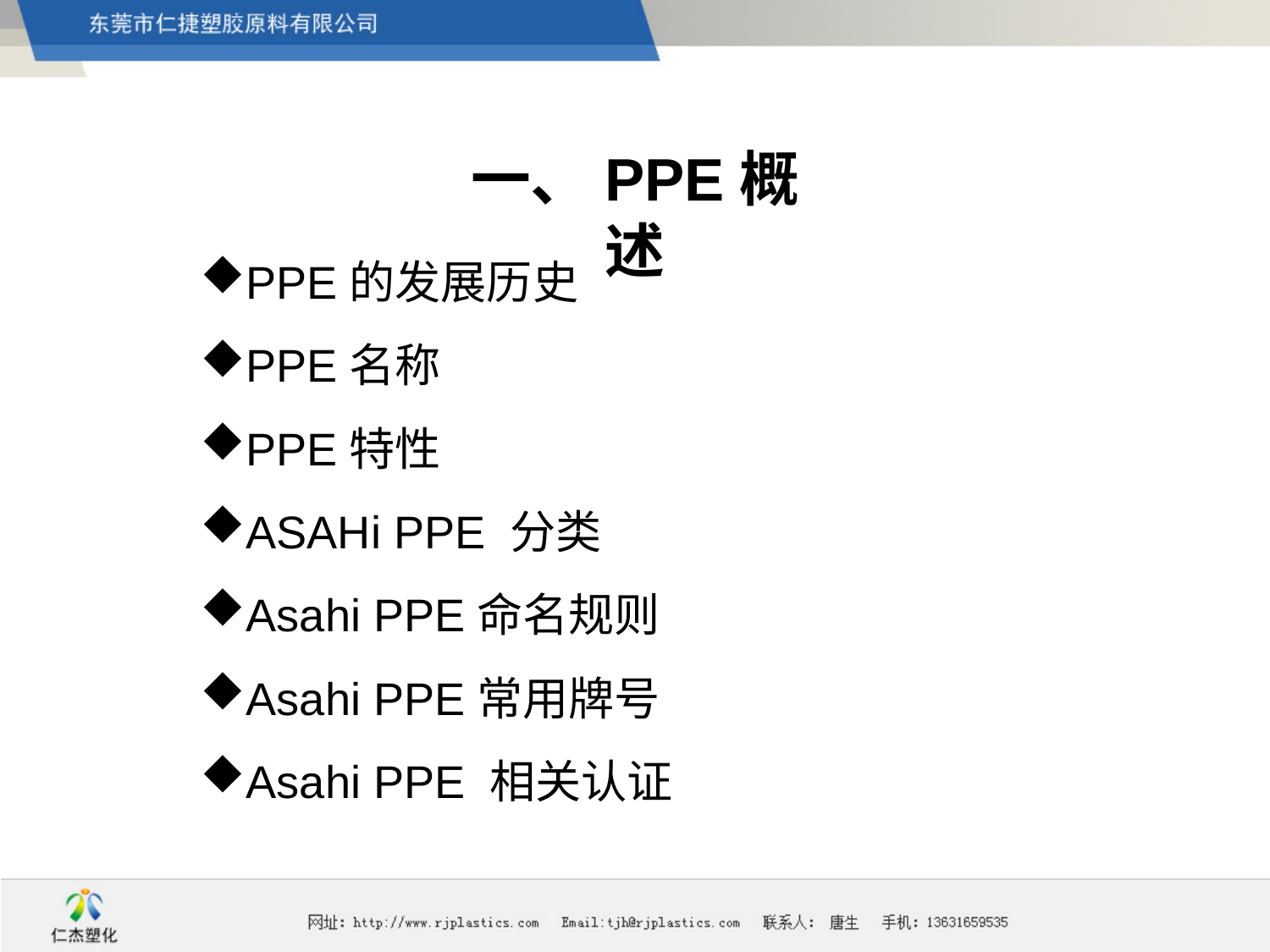

# 一、PPE概述
PPE的发展历史
PPE名称
PPE特性
ASAHi PPE 分类
Asahi PPE命名规则
Asahi PPE常用牌号
Asahi PPE 相关认证